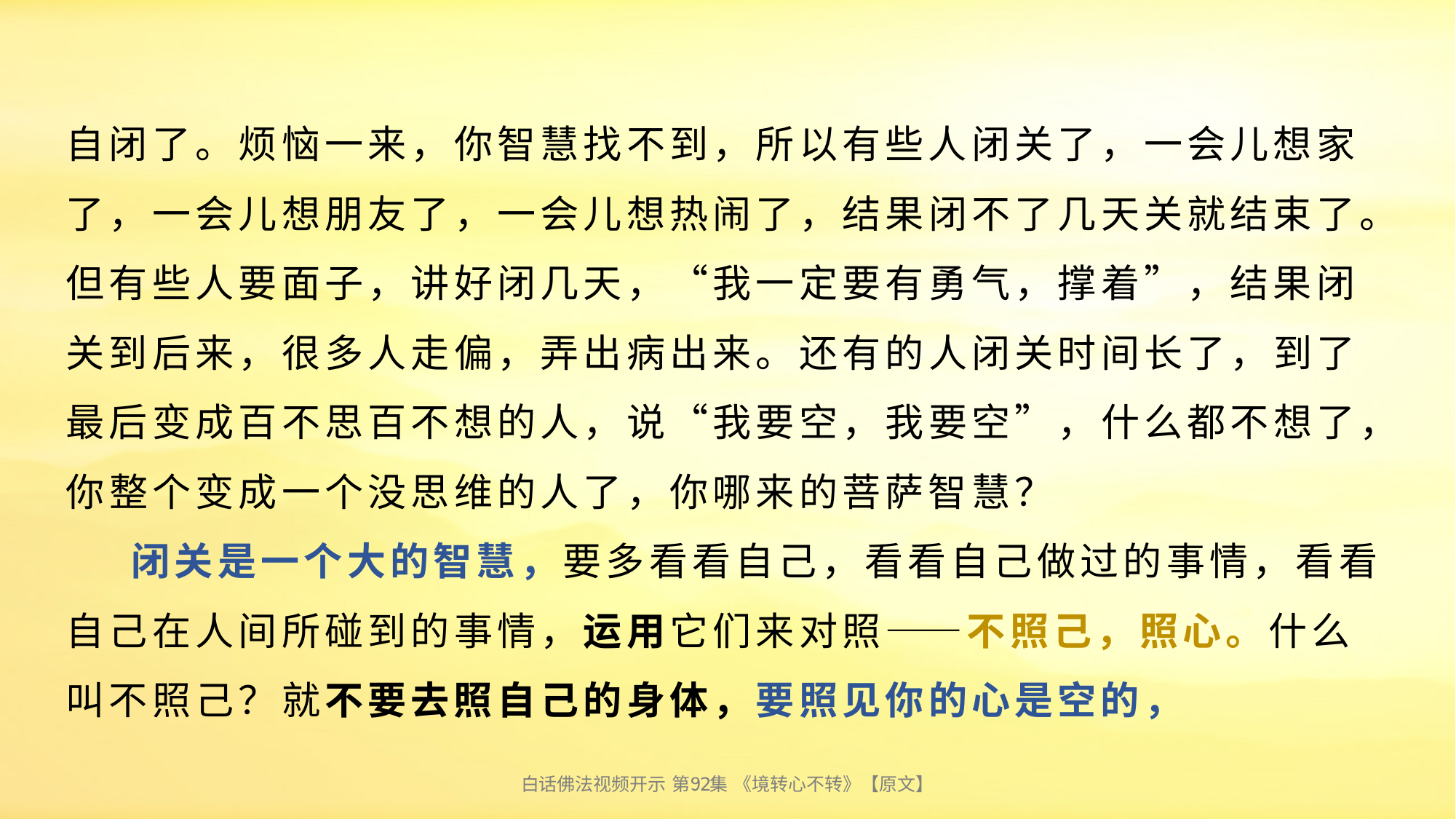

# 自闭了。烦恼一来，你智慧找不到，所以有些人闭关了，一会儿想家了，一会儿想朋友了，一会儿想热闹了，结果闭不了几天关就结束了。但有些人要面子，讲好闭几天，“我一定要有勇气，撑着”，结果闭关到后来，很多人走偏，弄出病出来。还有的人闭关时间长了，到了最后变成百不思百不想的人，说“我要空，我要空”，什么都不想了，你整个变成一个没思维的人了，你哪来的菩萨智慧？ 闭关是一个大的智慧，要多看看自己，看看自己做过的事情，看看自己在人间所碰到的事情，运用它们来对照——不照己，照心。什么叫不照己？就不要去照自己的身体，要照见你的心是空的，
白话佛法视频开示 第92集 《境转心不转》【原文】